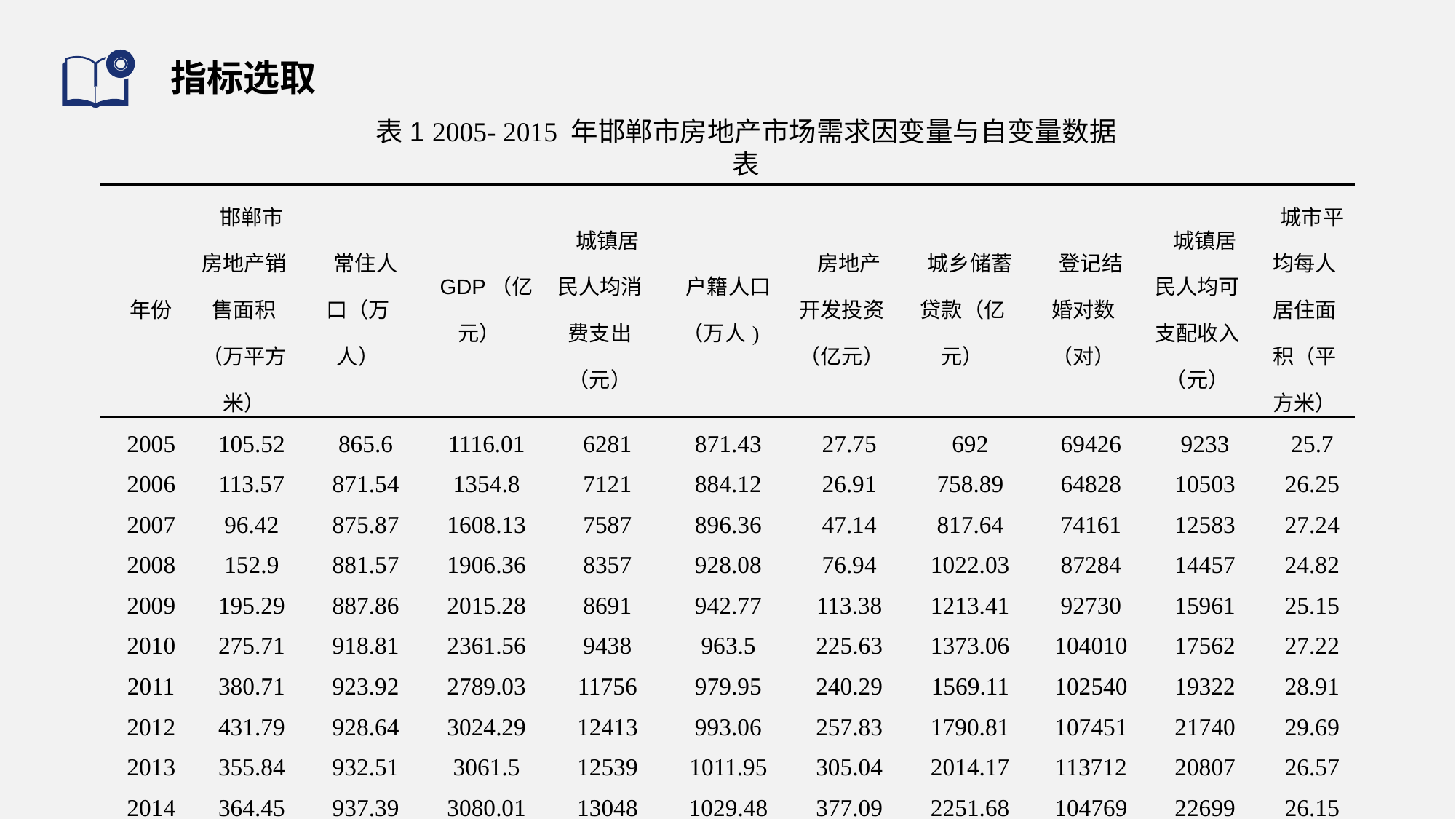

# 指标选取
表1 2005- 2015 年邯郸市房地产市场需求因变量与自变量数据表
| 年份 | 邯郸市房地产销售面积（万平方米） | 常住人口（万人） | GDP（亿元） | 城镇居民人均消费支出（元） | 户籍人口（万人) | 房地产开发投资（亿元） | 城乡储蓄贷款（亿元） | 登记结婚对数（对） | 城镇居民人均可支配收入（元） | 城市平均每人居住面积（平方米） |
| --- | --- | --- | --- | --- | --- | --- | --- | --- | --- | --- |
| 2005 | 105.52 | 865.6 | 1116.01 | 6281 | 871.43 | 27.75 | 692 | 69426 | 9233 | 25.7 |
| 2006 | 113.57 | 871.54 | 1354.8 | 7121 | 884.12 | 26.91 | 758.89 | 64828 | 10503 | 26.25 |
| 2007 | 96.42 | 875.87 | 1608.13 | 7587 | 896.36 | 47.14 | 817.64 | 74161 | 12583 | 27.24 |
| 2008 | 152.9 | 881.57 | 1906.36 | 8357 | 928.08 | 76.94 | 1022.03 | 87284 | 14457 | 24.82 |
| 2009 | 195.29 | 887.86 | 2015.28 | 8691 | 942.77 | 113.38 | 1213.41 | 92730 | 15961 | 25.15 |
| 2010 | 275.71 | 918.81 | 2361.56 | 9438 | 963.5 | 225.63 | 1373.06 | 104010 | 17562 | 27.22 |
| 2011 | 380.71 | 923.92 | 2789.03 | 11756 | 979.95 | 240.29 | 1569.11 | 102540 | 19322 | 28.91 |
| 2012 | 431.79 | 928.64 | 3024.29 | 12413 | 993.06 | 257.83 | 1790.81 | 107451 | 21740 | 29.69 |
| 2013 | 355.84 | 932.51 | 3061.5 | 12539 | 1011.95 | 305.04 | 2014.17 | 113712 | 20807 | 26.57 |
| 2014 | 364.45 | 937.39 | 3080.01 | 13048 | 1029.48 | 377.09 | 2251.68 | 104769 | 22699 | 26.15 |
| 2015 | 361.65 | 943.3 | 3145.43 | 14387 | 1049.7 | 341.25 | 2707.21 | 96572 | 24630 | 27.4 |